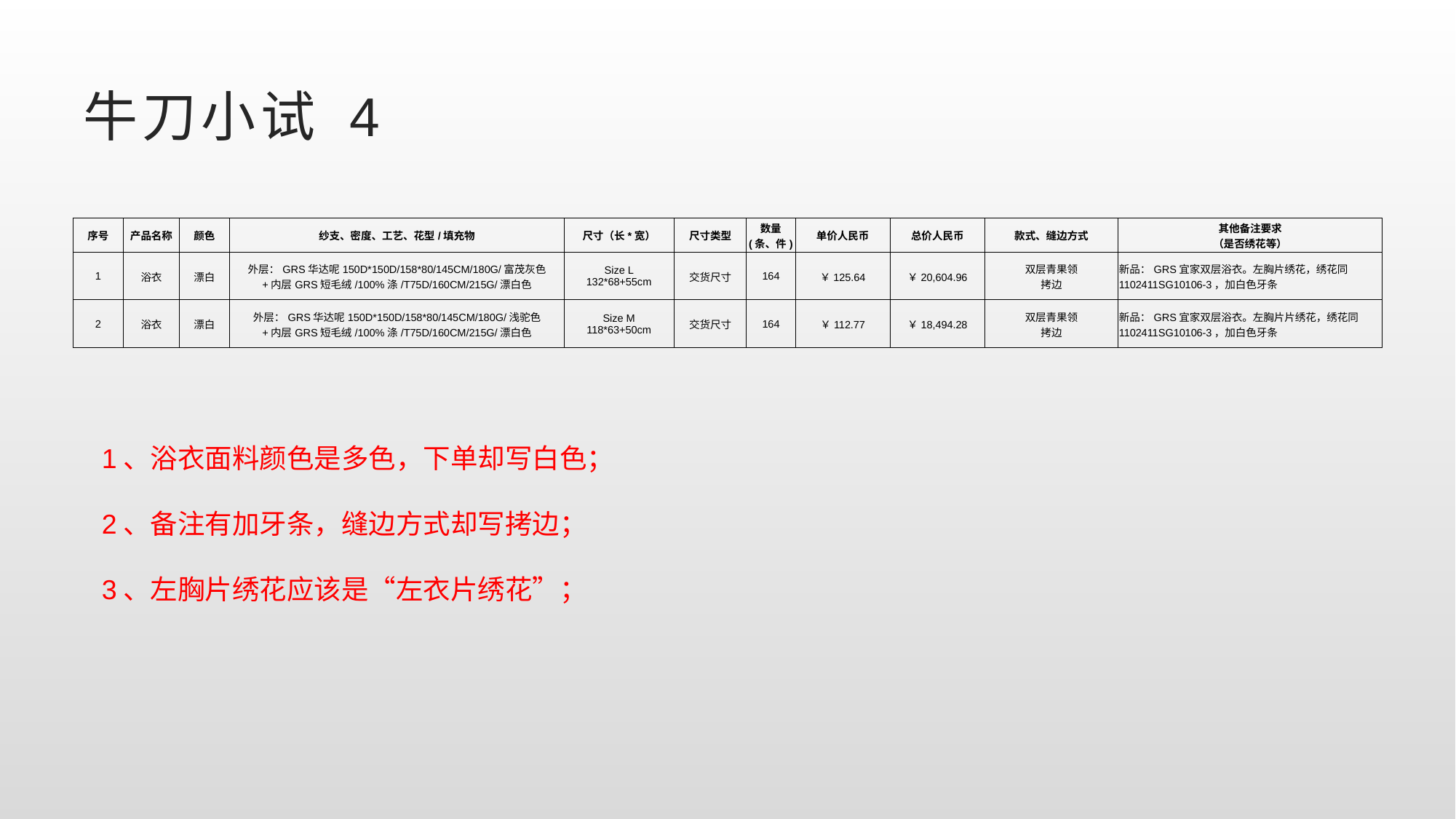

# 牛刀小试 4
| 序号 | 产品名称 | 颜色 | 纱支、密度、工艺、花型/填充物 | 尺寸（长\*宽） | 尺寸类型 | 数量 (条、件) | 单价人民币 | 总价人民币 | 款式、缝边方式 | 其他备注要求 （是否绣花等） |
| --- | --- | --- | --- | --- | --- | --- | --- | --- | --- | --- |
| 1 | 浴衣 | 漂白 | 外层：GRS华达呢150D\*150D/158\*80/145CM/180G/富茂灰色 +内层GRS短毛绒/100%涤/T75D/160CM/215G/漂白色 | Size L 132\*68+55cm | 交货尺寸 | 164 | ￥125.64 | ￥20,604.96 | 双层青果领 拷边 | 新品：GRS宜家双层浴衣。左胸片绣花，绣花同1102411SG10106-3，加白色牙条 |
| 2 | 浴衣 | 漂白 | 外层：GRS华达呢150D\*150D/158\*80/145CM/180G/浅驼色 +内层GRS短毛绒/100%涤/T75D/160CM/215G/漂白色 | Size M 118\*63+50cm | 交货尺寸 | 164 | ￥112.77 | ￥18,494.28 | 双层青果领 拷边 | 新品：GRS宜家双层浴衣。左胸片片绣花，绣花同1102411SG10106-3，加白色牙条 |
1、浴衣面料颜色是多色，下单却写白色；

2、备注有加牙条，缝边方式却写拷边；

3、左胸片绣花应该是“左衣片绣花”；
29